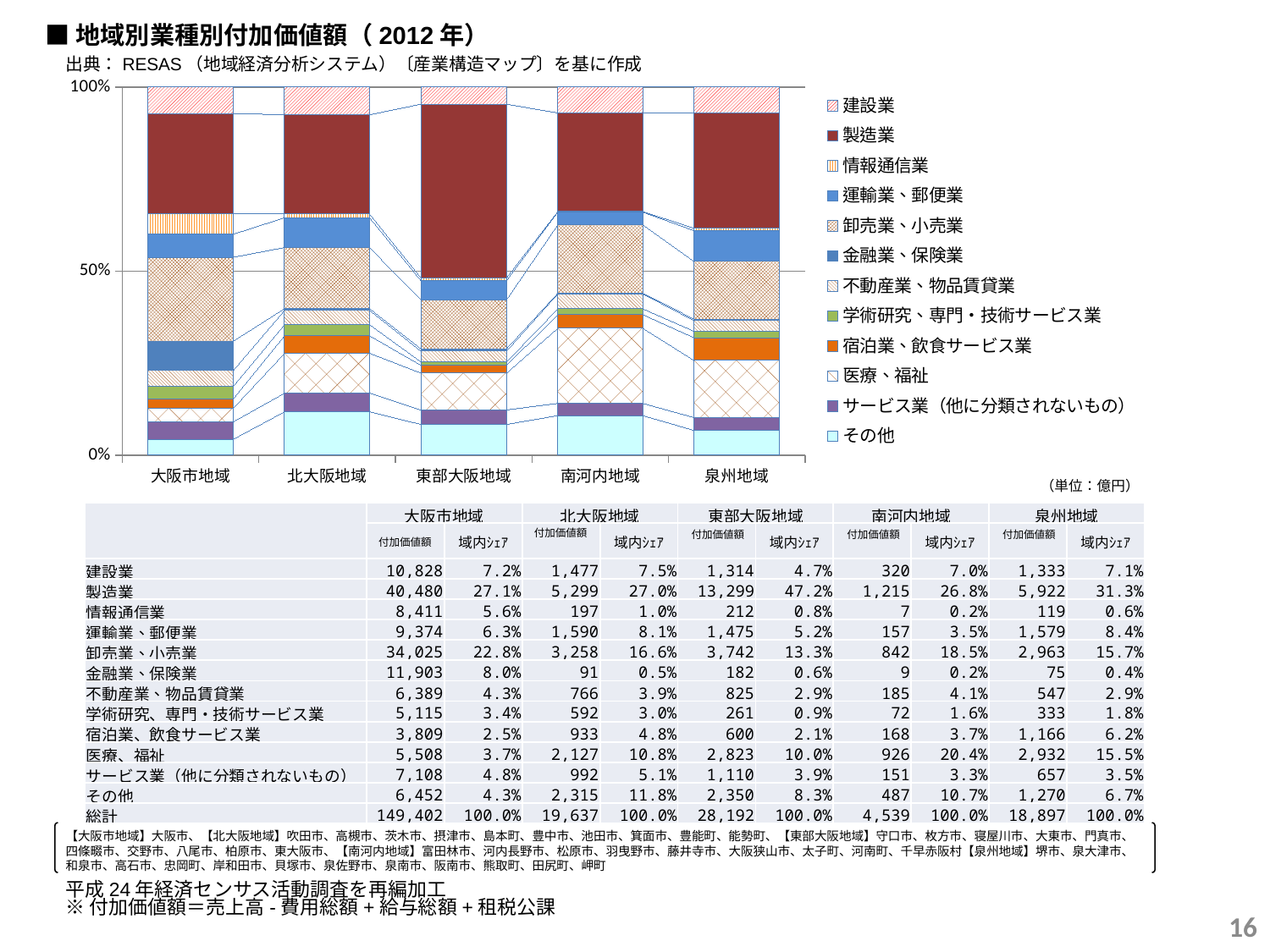

■地域別業種別付加価値額（2012年）
出典：RESAS（地域経済分析システム）〔産業構造マップ〕を基に作成

### Chart

| Category | その他 | サービス業（他に分類されないもの） | 医療、福祉 | 宿泊業、飲食サービス業 | 学術研究、専門・技術サービス業 | 不動産業、物品賃貸業 | 金融業、保険業 | 卸売業、小売業 | 運輸業、郵便業 | 情報通信業 | 製造業 | 建設業 |
|---|---|---|---|---|---|---|---|---|---|---|---|---|
| 大阪市地域 | 645249.0 | 710762.0 | 550836.0 | 380856.0 | 511488.0 | 638867.0 | 1190276.0 | 3402488.0 | 937394.0 | 841139.0 | 4048031.0 | 1082797.0 |
| 北大阪地域 | 231513.0 | 99235.0 | 212675.0 | 93318.0 | 59232.0 | 76550.0 | 9071.0 | 325819.0 | 159000.0 | 19650.0 | 529930.0 | 147713.0 |
| 東部大阪地域 | 234986.0 | 110998.0 | 282315.0 | 60026.0 | 26105.0 | 82474.0 | 18180.0 | 374200.0 | 147523.0 | 21164.0 | 1329860.0 | 131398.0 |
| 南河内地域 | 48724.0 | 15068.0 | 92616.0 | 16750.0 | 7195.0 | 18508.0 | 915.0 | 84162.0 | 15710.0 | 742.0 | 121510.0 | 31962.0 |
| 泉州地域 | 127049.0 | 65722.0 | 293248.0 | 116598.0 | 33313.0 | 54697.0 | 7545.0 | 296323.0 | 157896.0 | 11859.0 | 592192.0 | 133256.0 |
（単位：億円）
|  | 大阪市地域 |  | 北大阪地域 |  | 東部大阪地域 |  | 南河内地域 |  | 泉州地域 |  |
| --- | --- | --- | --- | --- | --- | --- | --- | --- | --- | --- |
|  | 付加価値額 | 域内ｼｪｱ | 付加価値額 | 域内ｼｪｱ | 付加価値額 | 域内ｼｪｱ | 付加価値額 | 域内ｼｪｱ | 付加価値額 | 域内ｼｪｱ |
| 建設業 | 10,828 | 7.2% | 1,477 | 7.5% | 1,314 | 4.7% | 320 | 7.0% | 1,333 | 7.1% |
| 製造業 | 40,480 | 27.1% | 5,299 | 27.0% | 13,299 | 47.2% | 1,215 | 26.8% | 5,922 | 31.3% |
| 情報通信業 | 8,411 | 5.6% | 197 | 1.0% | 212 | 0.8% | 7 | 0.2% | 119 | 0.6% |
| 運輸業、郵便業 | 9,374 | 6.3% | 1,590 | 8.1% | 1,475 | 5.2% | 157 | 3.5% | 1,579 | 8.4% |
| 卸売業、小売業 | 34,025 | 22.8% | 3,258 | 16.6% | 3,742 | 13.3% | 842 | 18.5% | 2,963 | 15.7% |
| 金融業、保険業 | 11,903 | 8.0% | 91 | 0.5% | 182 | 0.6% | 9 | 0.2% | 75 | 0.4% |
| 不動産業、物品賃貸業 | 6,389 | 4.3% | 766 | 3.9% | 825 | 2.9% | 185 | 4.1% | 547 | 2.9% |
| 学術研究、専門・技術サービス業 | 5,115 | 3.4% | 592 | 3.0% | 261 | 0.9% | 72 | 1.6% | 333 | 1.8% |
| 宿泊業、飲食サービス業 | 3,809 | 2.5% | 933 | 4.8% | 600 | 2.1% | 168 | 3.7% | 1,166 | 6.2% |
| 医療、福祉 | 5,508 | 3.7% | 2,127 | 10.8% | 2,823 | 10.0% | 926 | 20.4% | 2,932 | 15.5% |
| サービス業（他に分類されないもの） | 7,108 | 4.8% | 992 | 5.1% | 1,110 | 3.9% | 151 | 3.3% | 657 | 3.5% |
| その他 | 6,452 | 4.3% | 2,315 | 11.8% | 2,350 | 8.3% | 487 | 10.7% | 1,270 | 6.7% |
| 総計 | 149,402 | 100.0% | 19,637 | 100.0% | 28,192 | 100.0% | 4,539 | 100.0% | 18,897 | 100.0% |
【大阪市地域】大阪市、【北大阪地域】吹田市、高槻市、茨木市、摂津市、島本町、豊中市、池田市、箕面市、豊能町、能勢町、【東部大阪地域】守口市、枚方市、寝屋川市、大東市、門真市、
四條畷市、交野市、八尾市、柏原市、東大阪市、【南河内地域】富田林市、河内長野市、松原市、羽曳野市、藤井寺市、大阪狭山市、太子町、河南町、千早赤阪村【泉州地域】堺市、泉大津市、
和泉市、高石市、忠岡町、岸和田市、貝塚市、泉佐野市、泉南市、阪南市、熊取町、田尻町、岬町
平成24年経済センサス活動調査を再編加工
※付加価値額＝売上高-費用総額+給与総額+租税公課
16